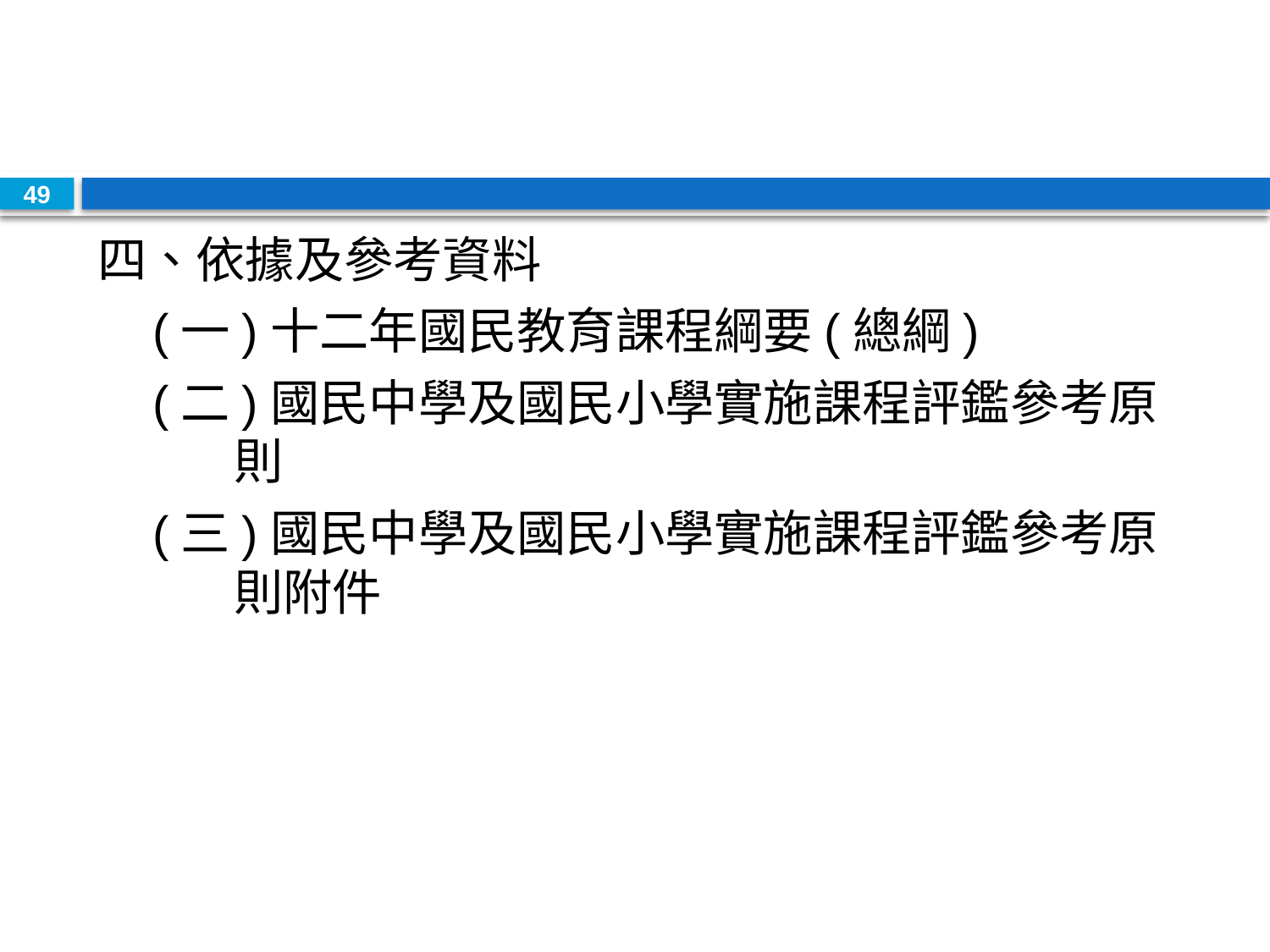

#
49
四、依據及參考資料
    (一)十二年國民教育課程綱要(總綱)
    (二)國民中學及國民小學實施課程評鑑參考原則
    (三)國民中學及國民小學實施課程評鑑參考原則附件